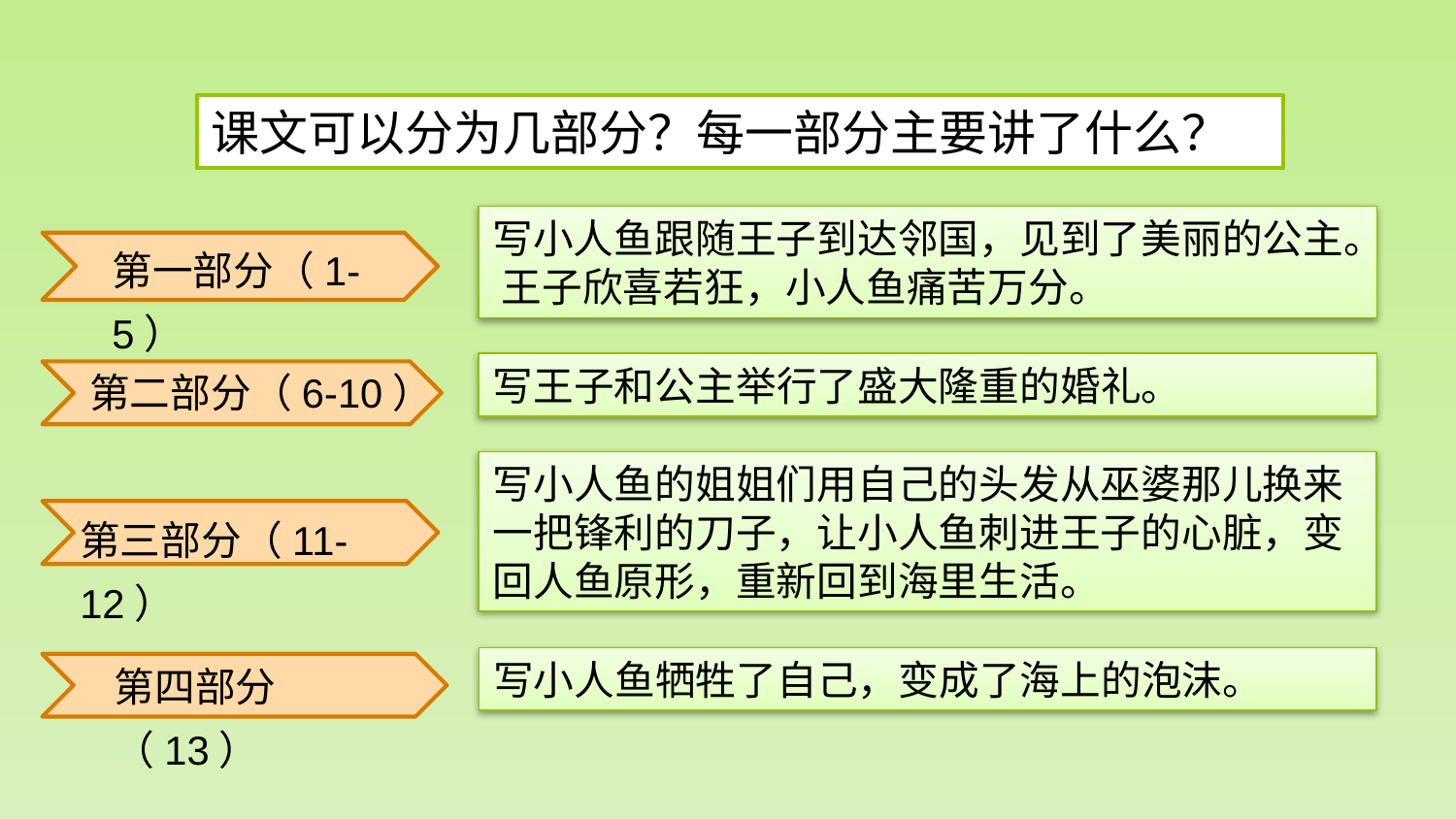

课文可以分为几部分？每一部分主要讲了什么？
写小人鱼跟随王子到达邻国，见到了美丽的公主。 王子欣喜若狂，小人鱼痛苦万分。
第一部分（1-5）

第二部分（6-10）

写王子和公主举行了盛大隆重的婚礼。
写小人鱼的姐姐们用自己的头发从巫婆那儿换来一把锋利的刀子，让小人鱼刺进王子的心脏，变回人鱼原形，重新回到海里生活。
第三部分（11-12）

第四部分（13）

写小人鱼牺牲了自己，变成了海上的泡沫。